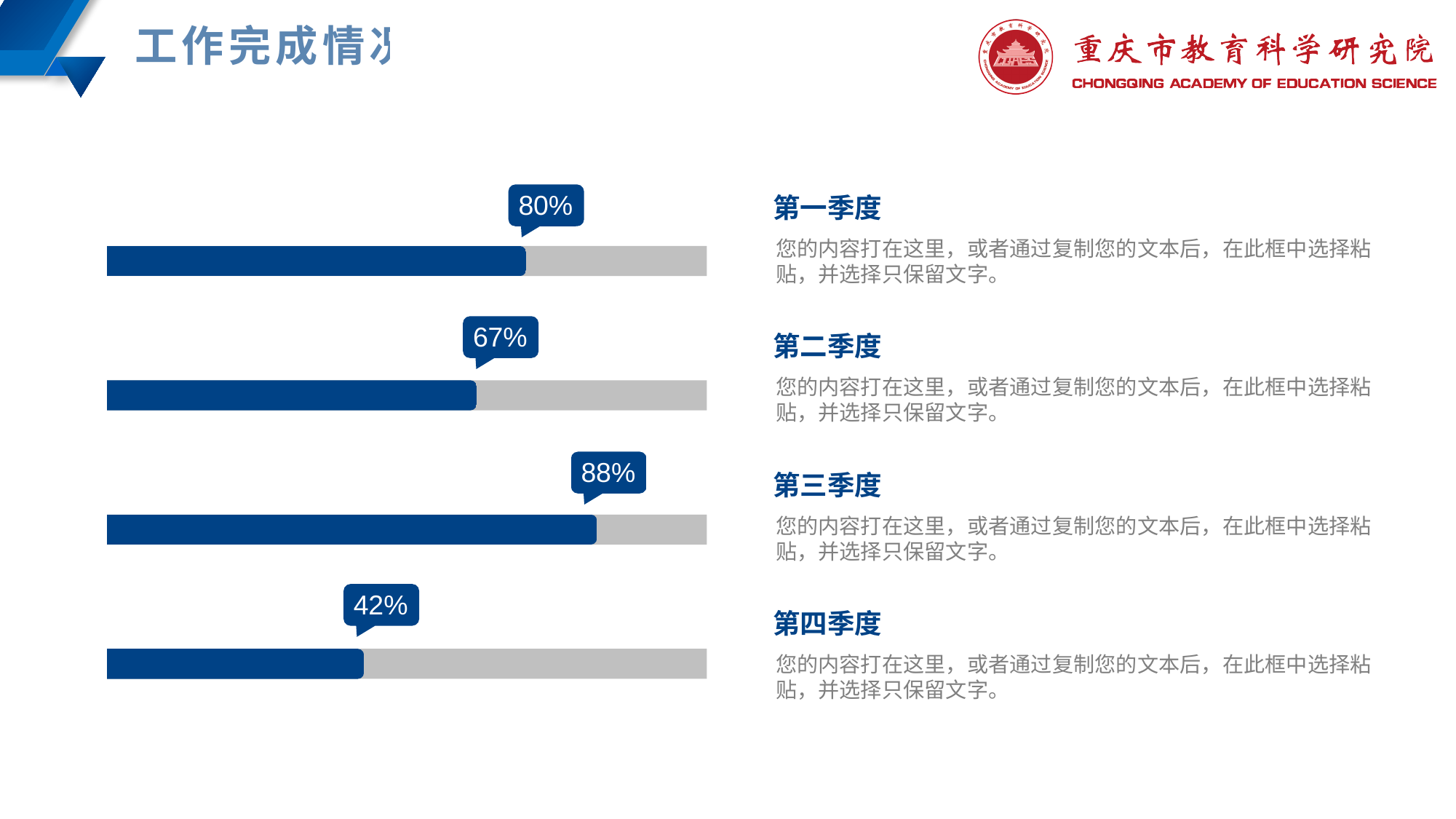

工作完成情况

80%

第一季度

您的内容打在这里，或者通过复制您的文本后，在此框中选择粘贴，并选择只保留文字。

67%

第二季度
您的内容打在这里，或者通过复制您的文本后，在此框中选择粘贴，并选择只保留文字。

88%

第三季度
您的内容打在这里，或者通过复制您的文本后，在此框中选择粘贴，并选择只保留文字。

42%

第四季度
您的内容打在这里，或者通过复制您的文本后，在此框中选择粘贴，并选择只保留文字。